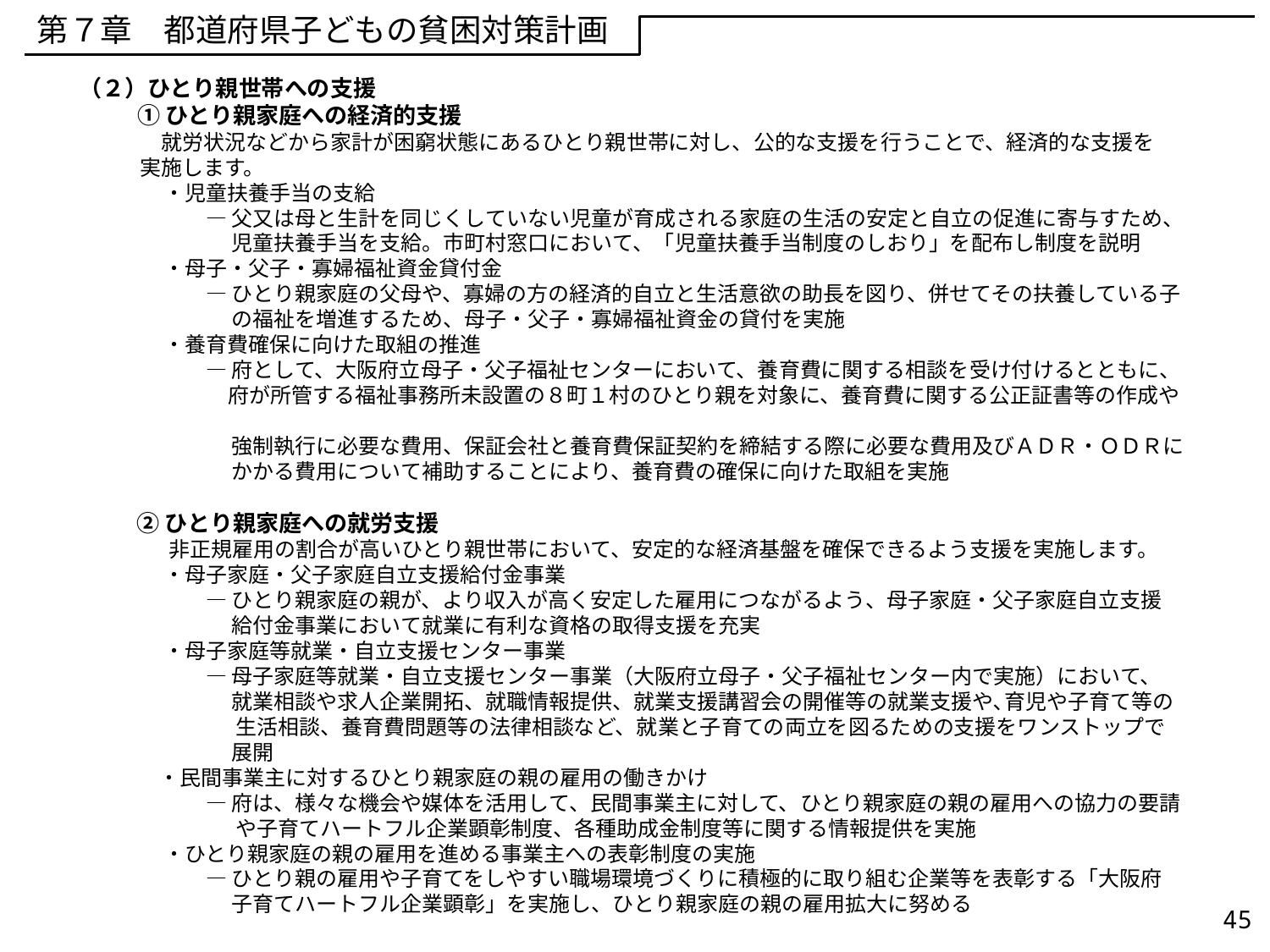

第７章　都道府県子どもの貧困対策計画
　　（２）ひとり親世帯への支援
　　　① ひとり親家庭への経済的支援
　　　　 就労状況などから家計が困窮状態にあるひとり親世帯に対し、公的な支援を行うことで、経済的な支援を
　　　 実施します。
　　　　　　・児童扶養手当の支給
　　　　　　　　― 父又は母と生計を同じくしていない児童が育成される家庭の生活の安定と自立の促進に寄与すため、
　　　　　　　　 　児童扶養手当を支給。市町村窓口において、「児童扶養手当制度のしおり」を配布し制度を説明
　　　　　　・母子・父子・寡婦福祉資金貸付金
　　　　　　　　― ひとり親家庭の父母や、寡婦の方の経済的自立と生活意欲の助長を図り、併せてその扶養している子
　　　　　　　　　 の福祉を増進するため、母子・父子・寡婦福祉資金の貸付を実施
　　　　　　・養育費確保に向けた取組の推進
　　　　　　　　― 府として、大阪府立母子・父子福祉センターにおいて、養育費に関する相談を受け付けるとともに、
　　　　　　　 　府が所管する福祉事務所未設置の８町１村のひとり親を対象に、養育費に関する公正証書等の作成や
　　　　　　　　　 強制執行に必要な費用、保証会社と養育費保証契約を締結する際に必要な費用及びＡＤＲ・ＯＤＲに
　　　　　　　　　 かかる費用について補助することにより、養育費の確保に向けた取組を実施

　　　② ひとり親家庭への就労支援
　　　　　　 非正規雇用の割合が高いひとり親世帯において、安定的な経済基盤を確保できるよう支援を実施します。
　　　　　　・母子家庭・父子家庭自立支援給付金事業
　　　　　　　　― ひとり親家庭の親が、より収入が高く安定した雇用につながるよう、母子家庭・父子家庭自立支援
　　　　　　　　　 給付金事業において就業に有利な資格の取得支援を充実
　　　　　　・母子家庭等就業・自立支援センター事業
　　　　　　　　― 母子家庭等就業・自立支援センター事業（大阪府立母子・父子福祉センター内で実施）において、
　　　　　　　　　 就業相談や求人企業開拓、就職情報提供、就業支援講習会の開催等の就業支援や､育児や子育て等の生活相談、養育費問題等の法律相談など、就業と子育ての両立を図るための支援をワンストップで
　　　　　　　　　 展開
　　　　・民間事業主に対するひとり親家庭の親の雇用の働きかけ
　　　　　　　　― 府は、様々な機会や媒体を活用して、民間事業主に対して、ひとり親家庭の親の雇用への協力の要請
や子育てハートフル企業顕彰制度、各種助成金制度等に関する情報提供を実施
　　　　　　・ひとり親家庭の親の雇用を進める事業主への表彰制度の実施
　　　　　　　　― ひとり親の雇用や子育てをしやすい職場環境づくりに積極的に取り組む企業等を表彰する「大阪府
　　　　 子育てハートフル企業顕彰」を実施し、ひとり親家庭の親の雇用拡大に努める
45